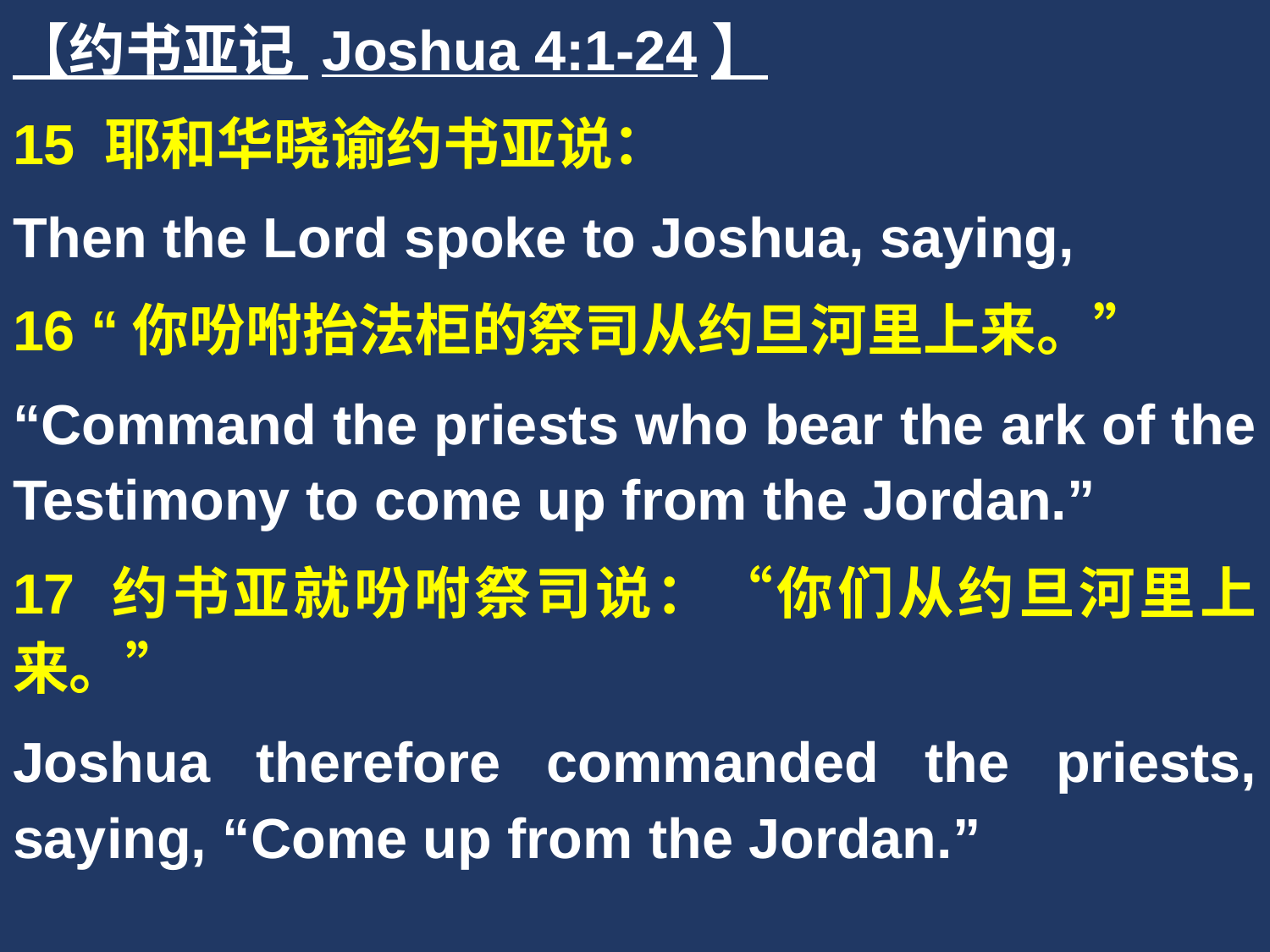

【约书亚记 Joshua 4:1-24】
15 耶和华晓谕约书亚说：
Then the Lord spoke to Joshua, saying,
16 “你吩咐抬法柜的祭司从约旦河里上来。”
“Command the priests who bear the ark of the Testimony to come up from the Jordan.”
17 约书亚就吩咐祭司说：“你们从约旦河里上来。”
Joshua therefore commanded the priests, saying, “Come up from the Jordan.”